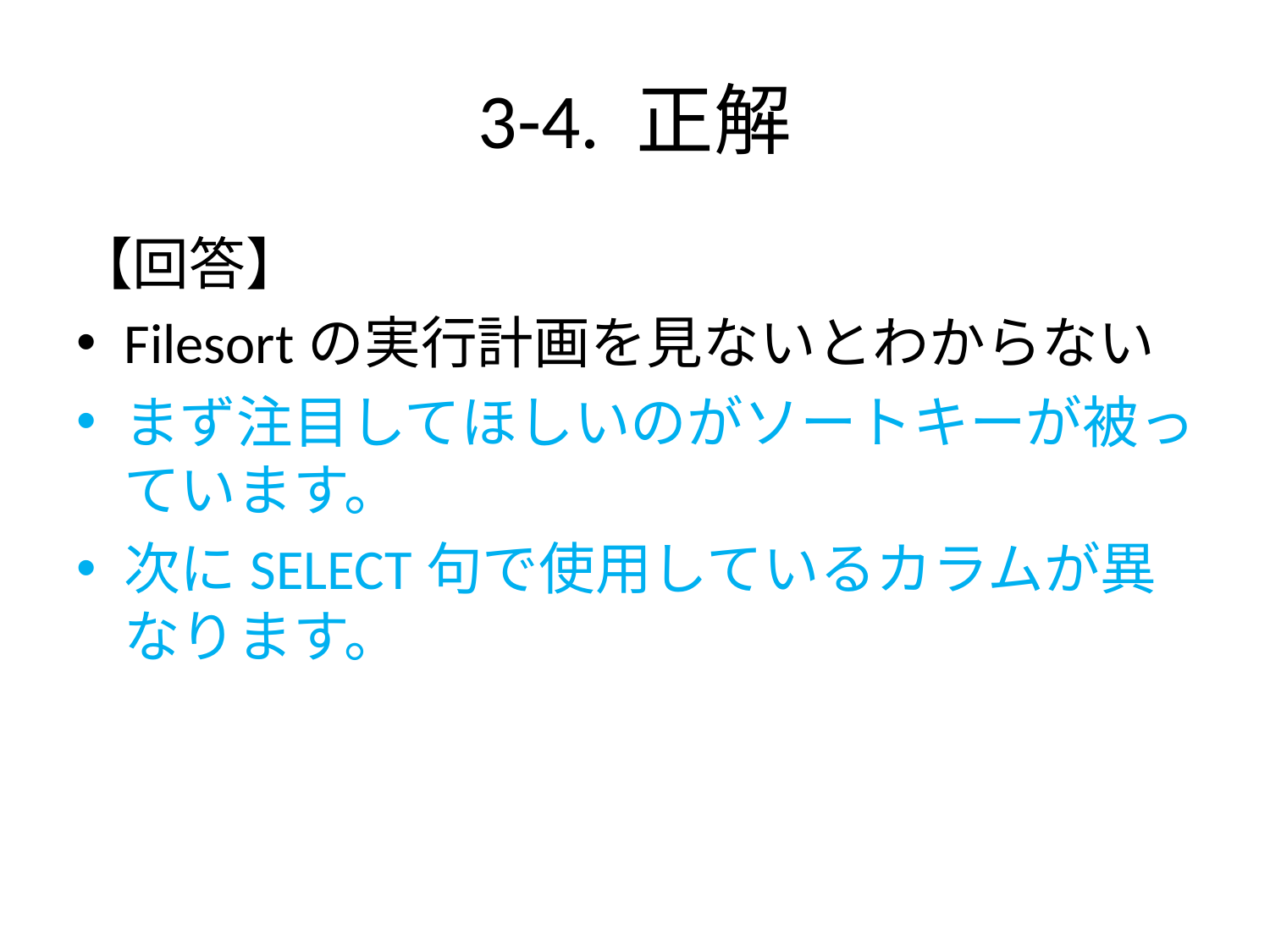

# 3-4. 正解
【回答】
Filesortの実行計画を見ないとわからない
まず注目してほしいのがソートキーが被っています。
次にSELECT句で使用しているカラムが異なります。